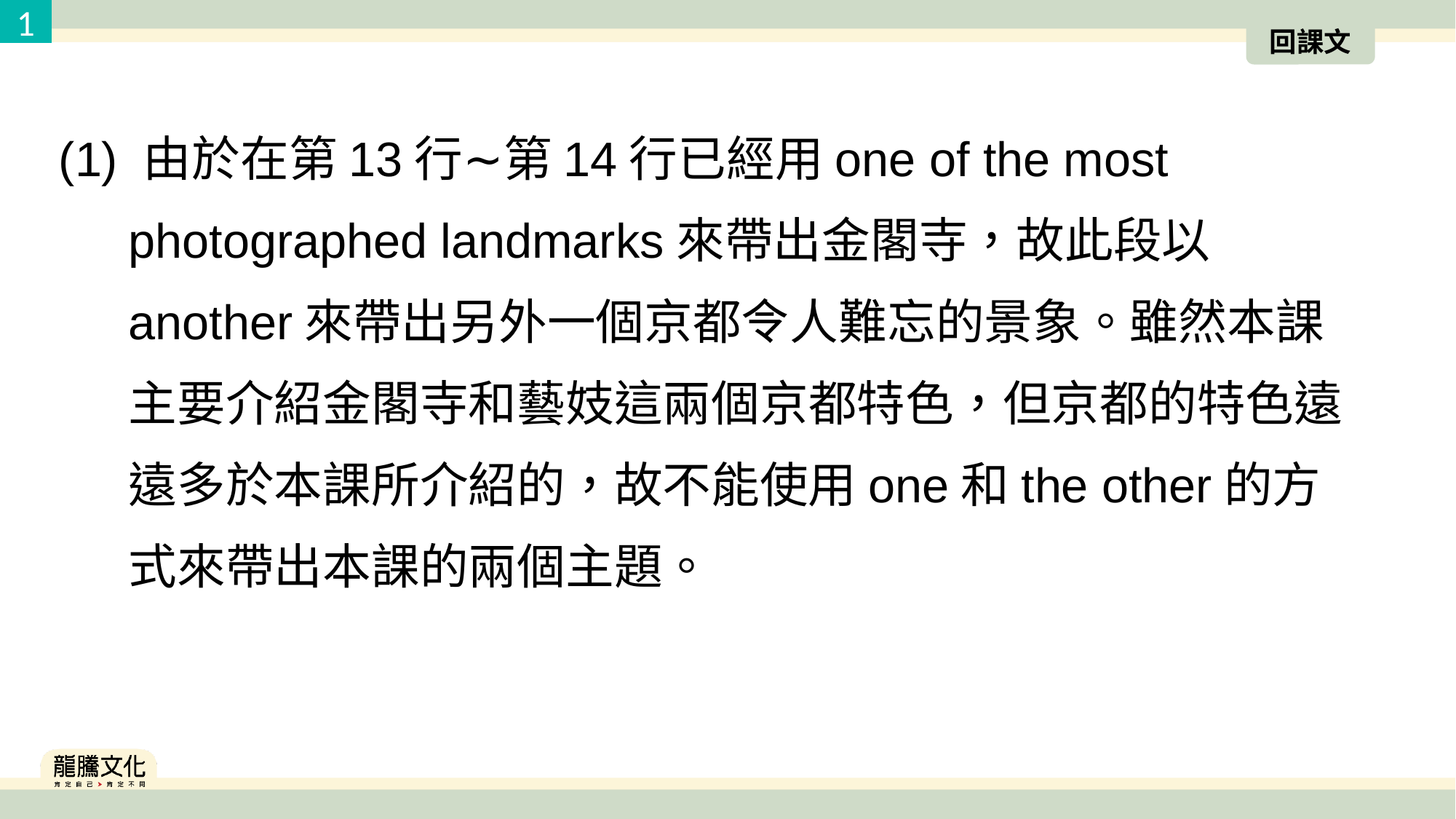

1
回課文
(1) 由於在第13行∼第14行已經用one of the most photographed landmarks來帶出金閣寺，故此段以another來帶出另外一個京都令人難忘的景象。雖然本課主要介紹金閣寺和藝妓這兩個京都特色，但京都的特色遠遠多於本課所介紹的，故不能使用one和the other的方式來帶出本課的兩個主題。